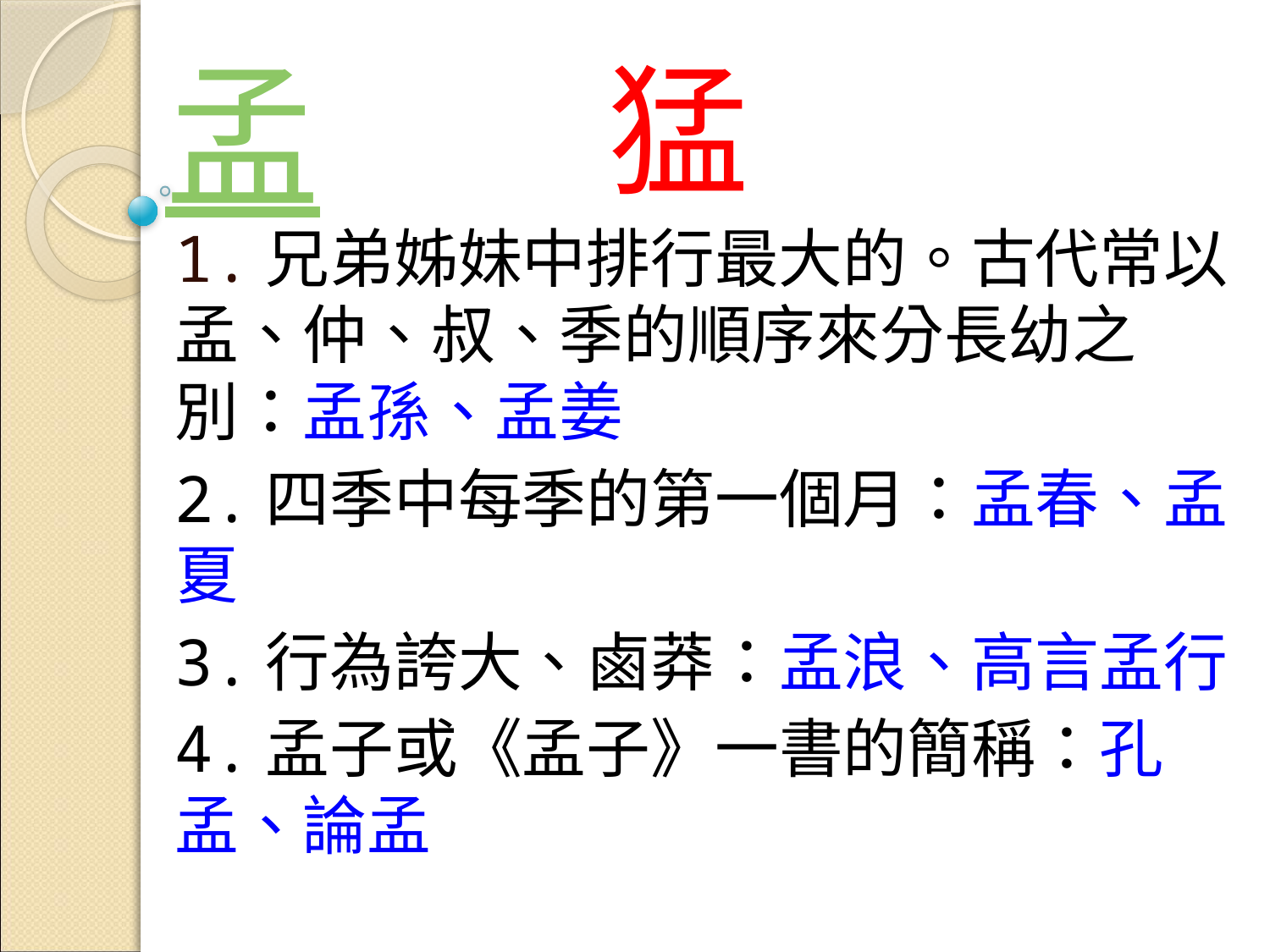

孟
# 猛
1.兄弟姊妹中排行最大的。古代常以孟、仲、叔、季的順序來分長幼之別：孟孫、孟姜
2.四季中每季的第一個月：孟春、孟夏
3.行為誇大、鹵莽：孟浪、高言孟行
4.孟子或《孟子》一書的簡稱：孔孟、論孟